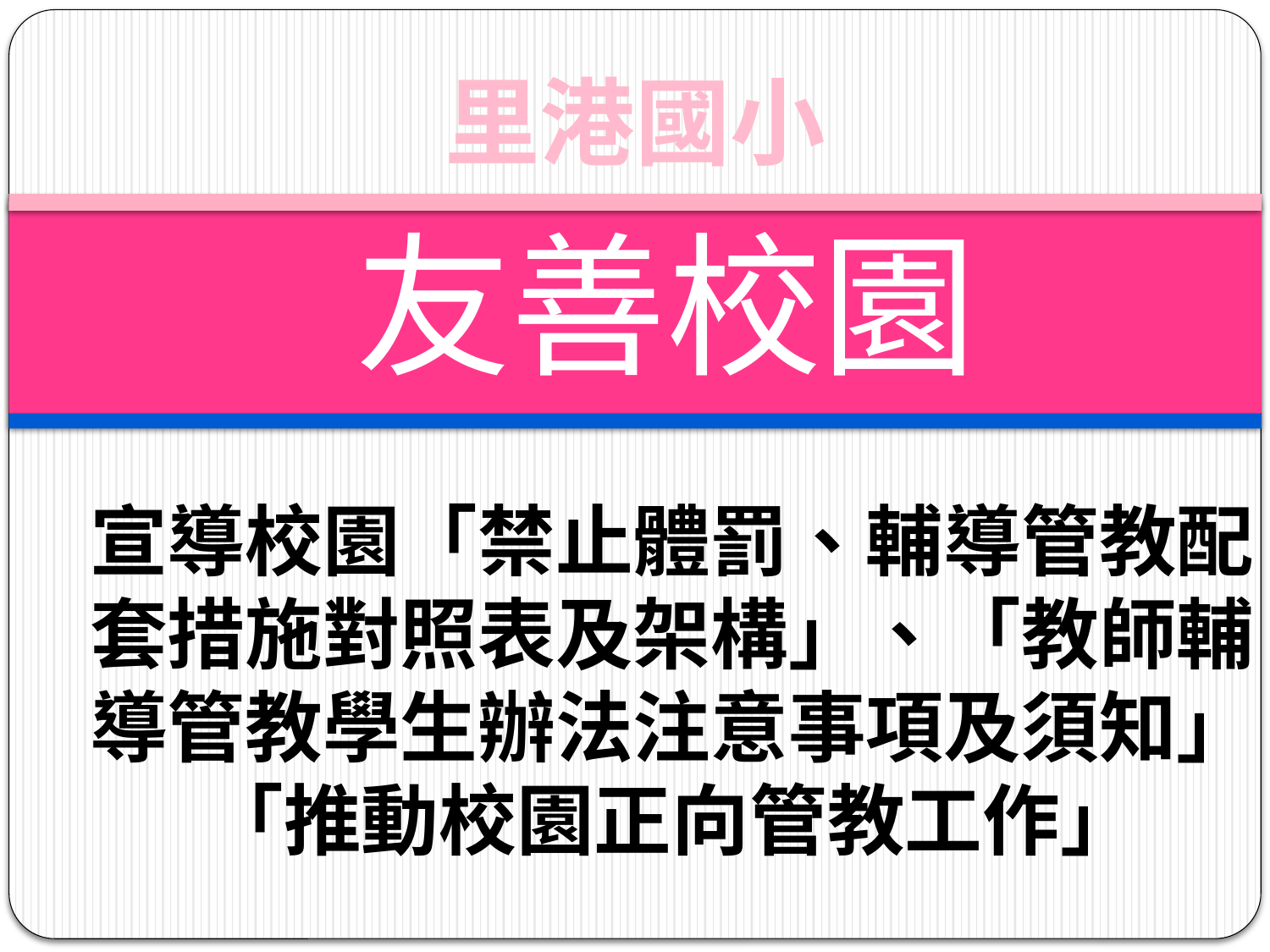

里港國小
# 友善校園
宣導校園「禁止體罰、輔導管教配套措施對照表及架構」、「教師輔導管教學生辦法注意事項及須知」、「推動校園正向管教工作」